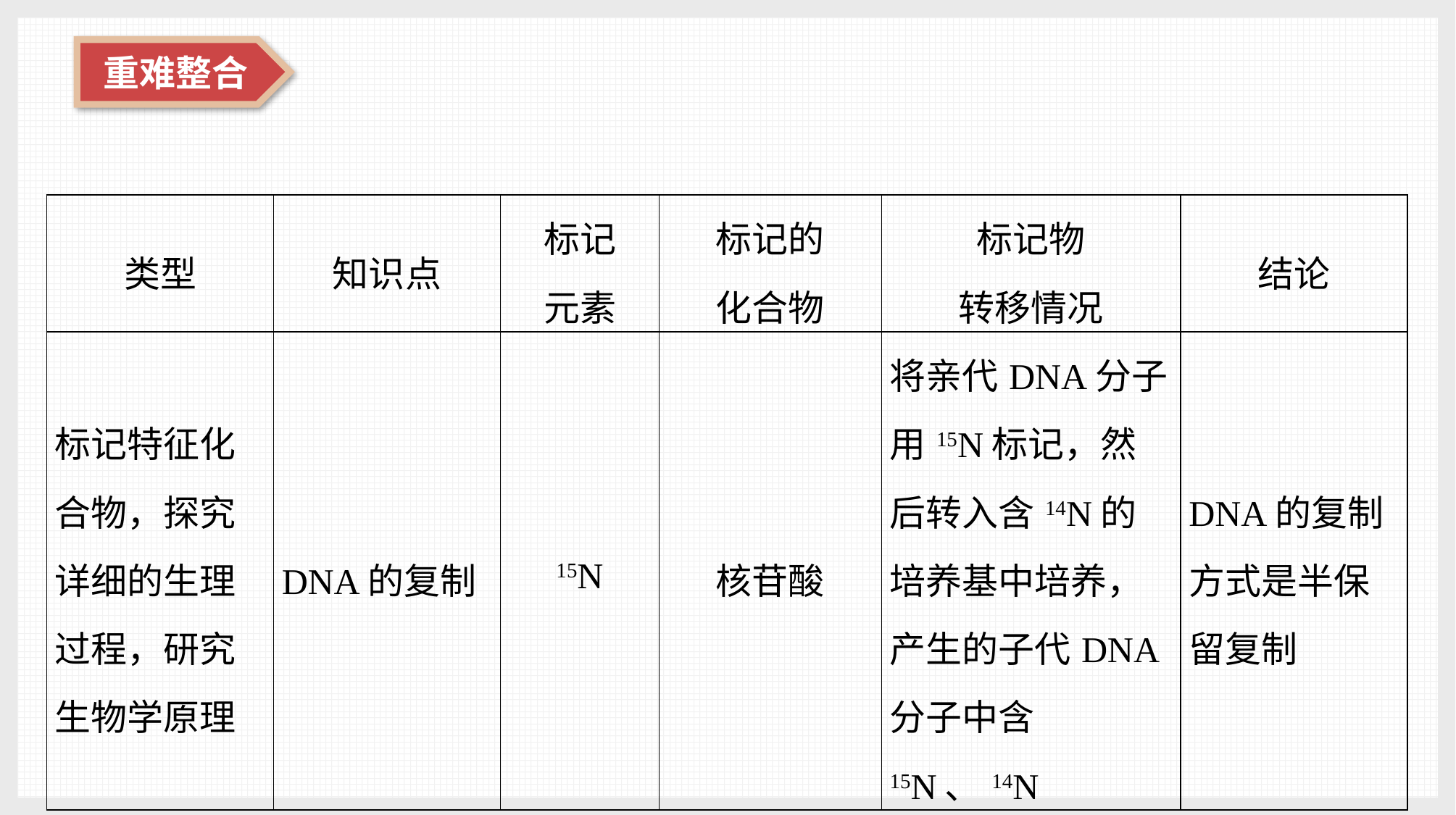

| 类型 | 知识点 | 标记 元素 | 标记的 化合物 | 标记物 转移情况 | 结论 |
| --- | --- | --- | --- | --- | --- |
| 标记特征化合物，探究详细的生理过程，研究生物学原理 | DNA的复制 | 15N | 核苷酸 | 将亲代DNA分子用15N标记，然后转入含14N的培养基中培养，产生的子代DNA分子中含15N、14N | DNA的复制方式是半保留复制 |